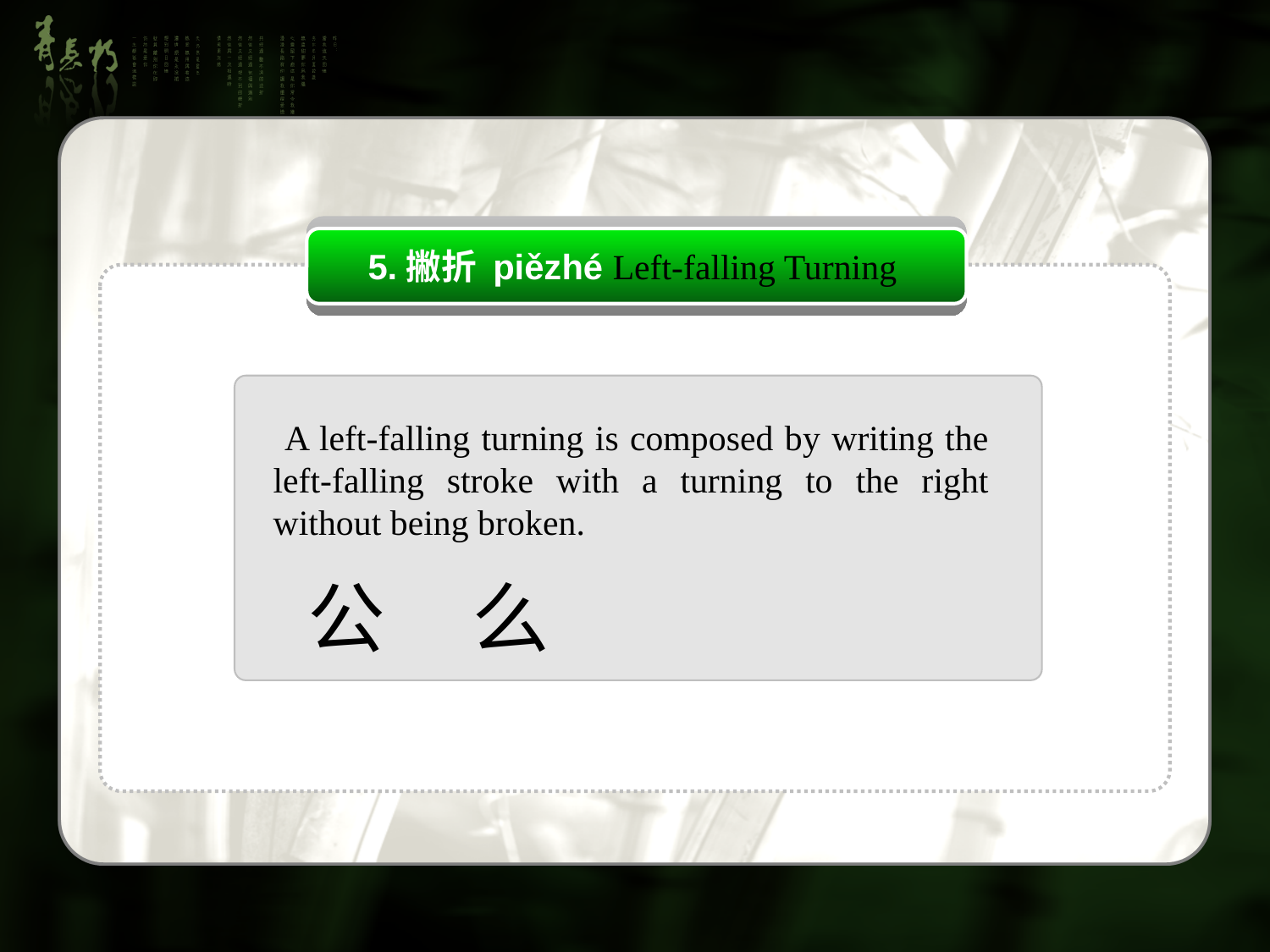

5.撇折 piězhé Left-falling Turning

 A left-falling turning is composed by writing the left-falling stroke with a turning to the right without being broken.

公     么